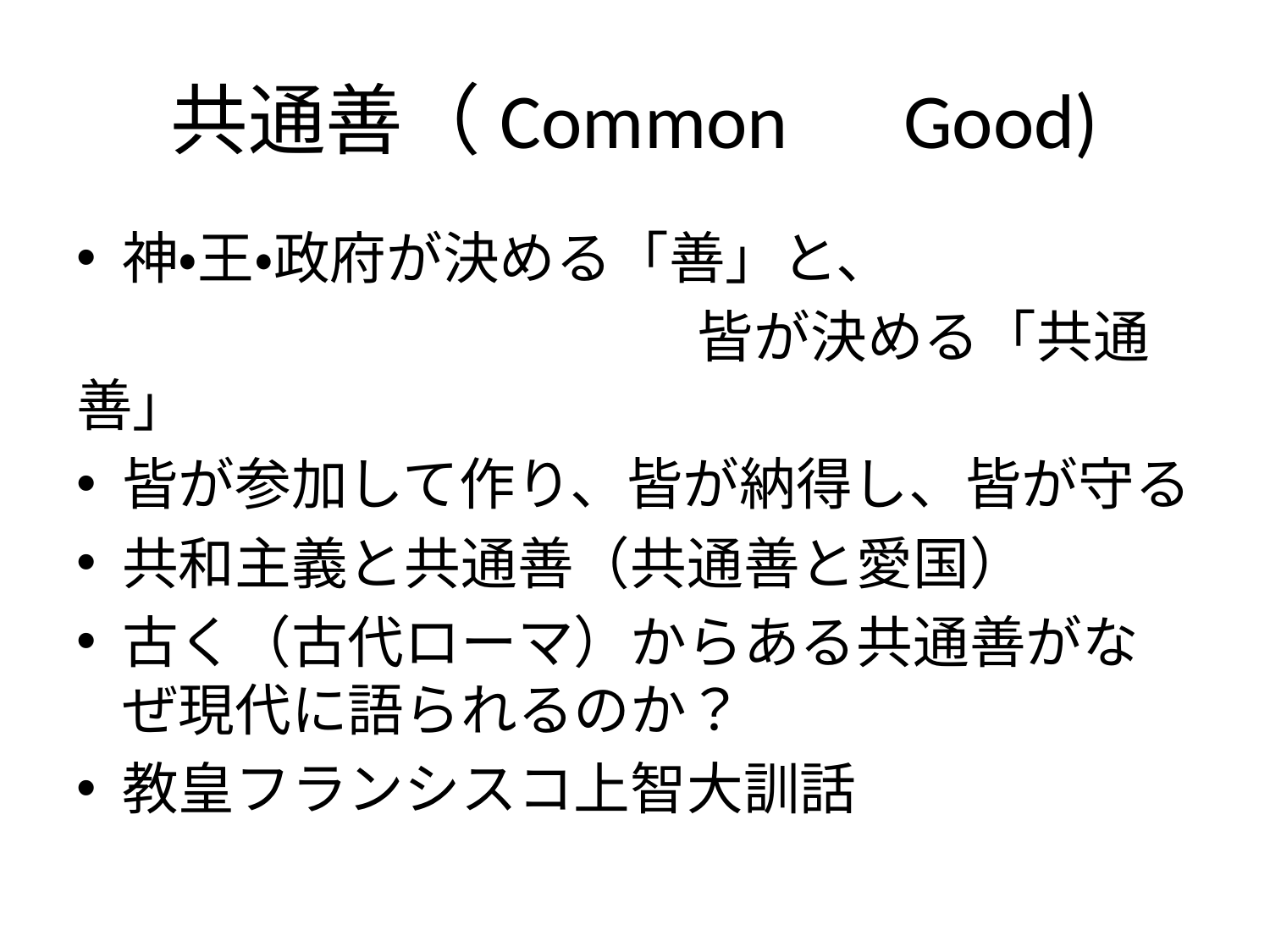

# 共通善（Common　Good)
神・王・政府が決める「善」と、
　　　　　　　　　　　皆が決める「共通善」
皆が参加して作り、皆が納得し、皆が守る
共和主義と共通善（共通善と愛国）
古く（古代ローマ）からある共通善がなぜ現代に語られるのか？
教皇フランシスコ上智大訓話